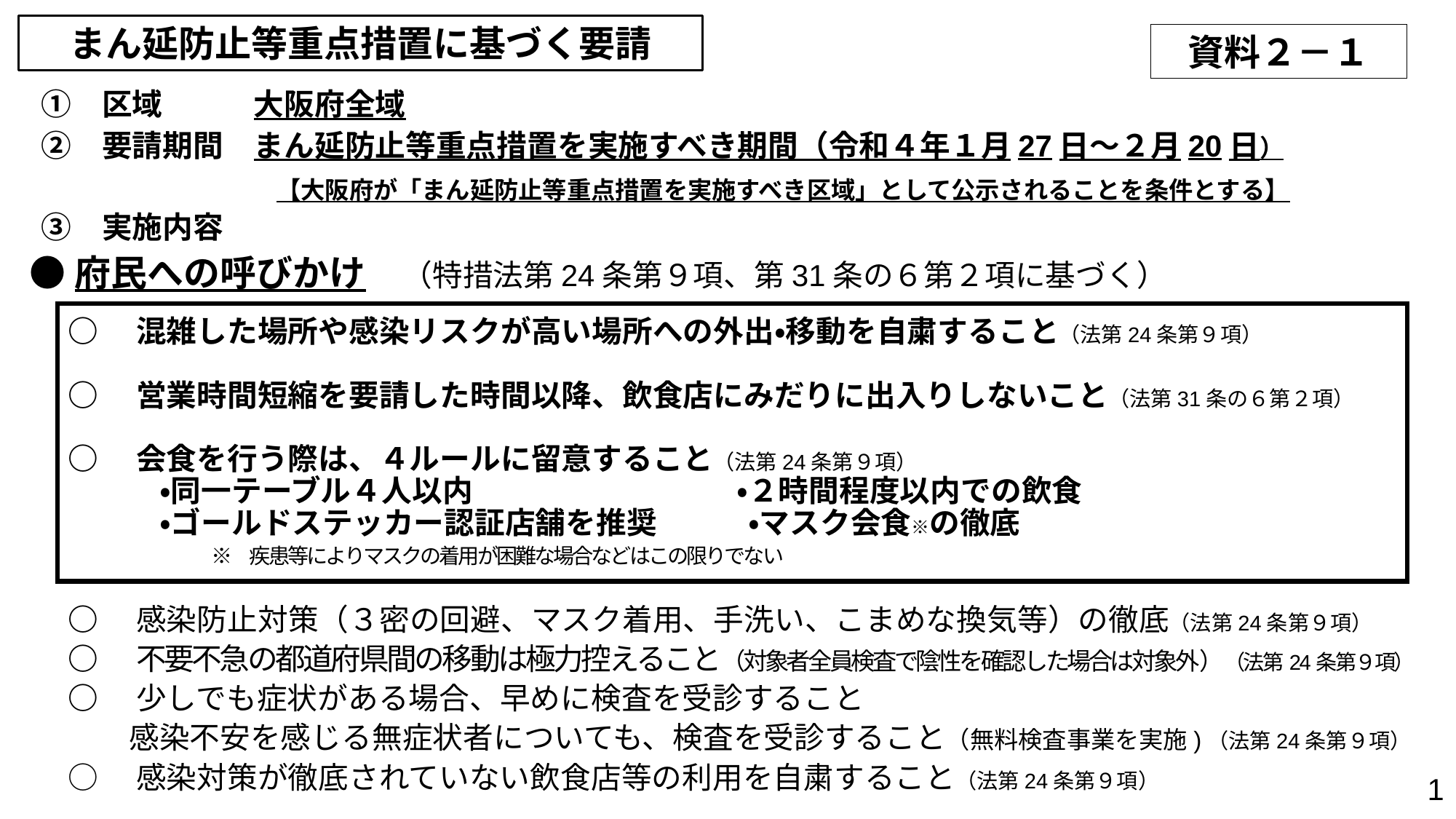

まん延防止等重点措置に基づく要請
資料２－１
　①　区域　　　大阪府全域
　②　要請期間　まん延防止等重点措置を実施すべき期間（令和４年１月27日～２月20日）
　　　　　　　　　　　【大阪府が「まん延防止等重点措置を実施すべき区域」として公示されることを条件とする】
　③　実施内容
●府民への呼びかけ　（特措法第24条第９項、第31条の６第２項に基づく）

○　混雑した場所や感染リスクが高い場所への外出・移動を自粛すること（法第24条第９項）

○　営業時間短縮を要請した時間以降、飲食店にみだりに出入りしないこと（法第31条の６第２項）

○　会食を行う際は、４ルールに留意すること（法第24条第９項）
　　　・同一テーブル４人以内　　　　　　　　   ・２時間程度以内での飲食
　　　・ゴールドステッカー認証店舗を推奨　　　・マスク会食※の徹底
　　　　　　　※　疾患等によりマスクの着用が困難な場合などはこの限りでない

○　感染防止対策（３密の回避、マスク着用、手洗い、こまめな換気等）の徹底（法第24条第９項）
○　不要不急の都道府県間の移動は極力控えること（対象者全員検査で陰性を確認した場合は対象外）（法第24条第９項）
○　少しでも症状がある場合、早めに検査を受診すること
　　感染不安を感じる無症状者についても、検査を受診すること（無料検査事業を実施)（法第24条第９項）
○　感染対策が徹底されていない飲食店等の利用を自粛すること（法第24条第９項）

1